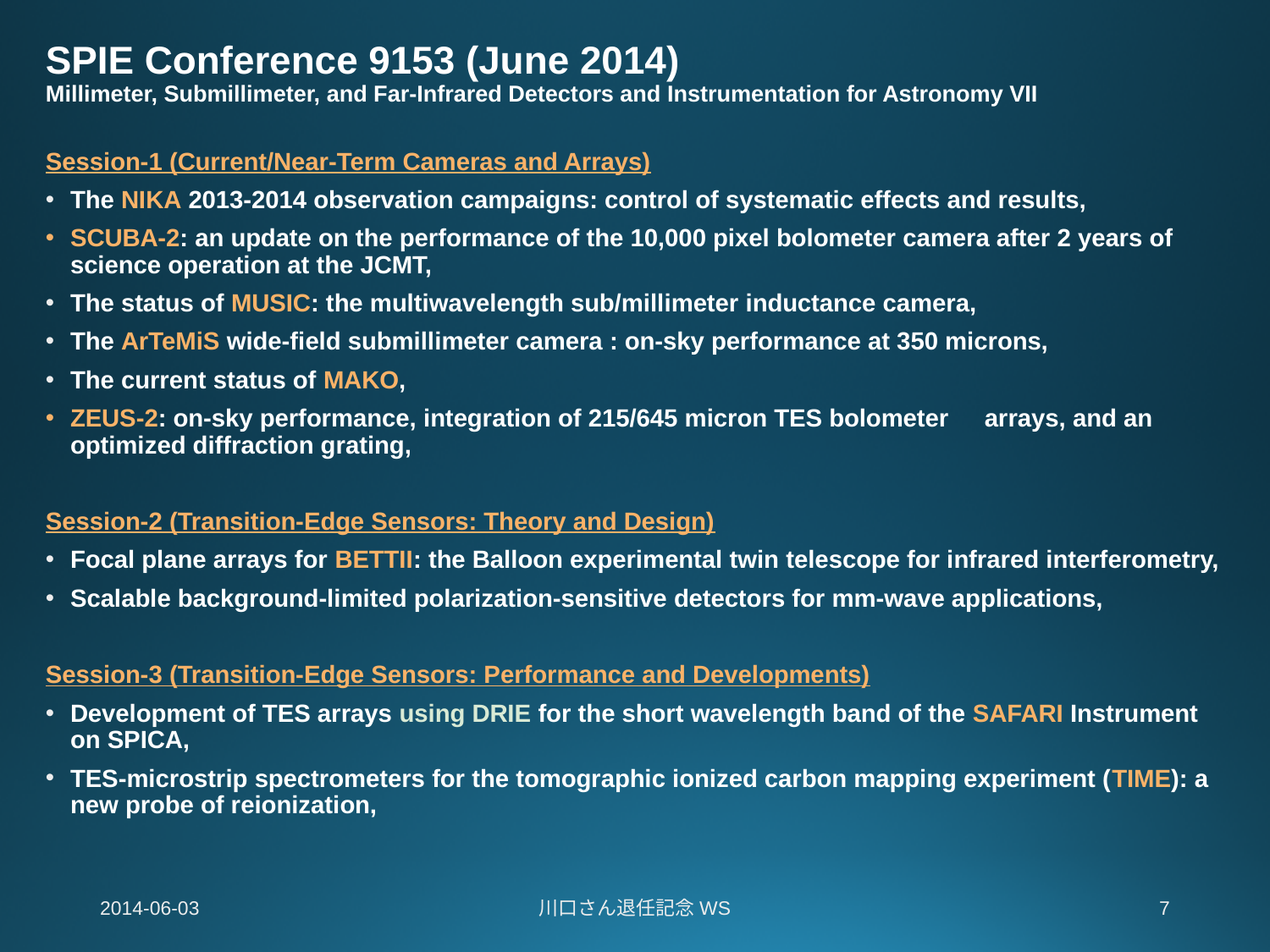

# SPIE Conference 9153 (June 2014) Millimeter, Submillimeter, and Far-Infrared Detectors and Instrumentation for Astronomy VII
Session-1 (Current/Near-Term Cameras and Arrays)
The NIKA 2013-2014 observation campaigns: control of systematic effects and results,
SCUBA-2: an update on the performance of the 10,000 pixel bolometer camera after 2 years of science operation at the JCMT,
The status of MUSIC: the multiwavelength sub/millimeter inductance camera,
The ArTeMiS wide-field submillimeter camera : on-sky performance at 350 microns,
The current status of MAKO,
ZEUS-2: on-sky performance, integration of 215/645 micron TES bolometer　arrays, and an optimized diffraction grating,

Session-2 (Transition-Edge Sensors: Theory and Design)
Focal plane arrays for BETTII: the Balloon experimental twin telescope for infrared interferometry,
Scalable background-limited polarization-sensitive detectors for mm-wave applications,

Session-3 (Transition-Edge Sensors: Performance and Developments)
Development of TES arrays using DRIE for the short wavelength band of the SAFARI Instrument on SPICA,
TES-microstrip spectrometers for the tomographic ionized carbon mapping experiment (TIME): a new probe of reionization,
2014-06-03
川口さん退任記念WS
7